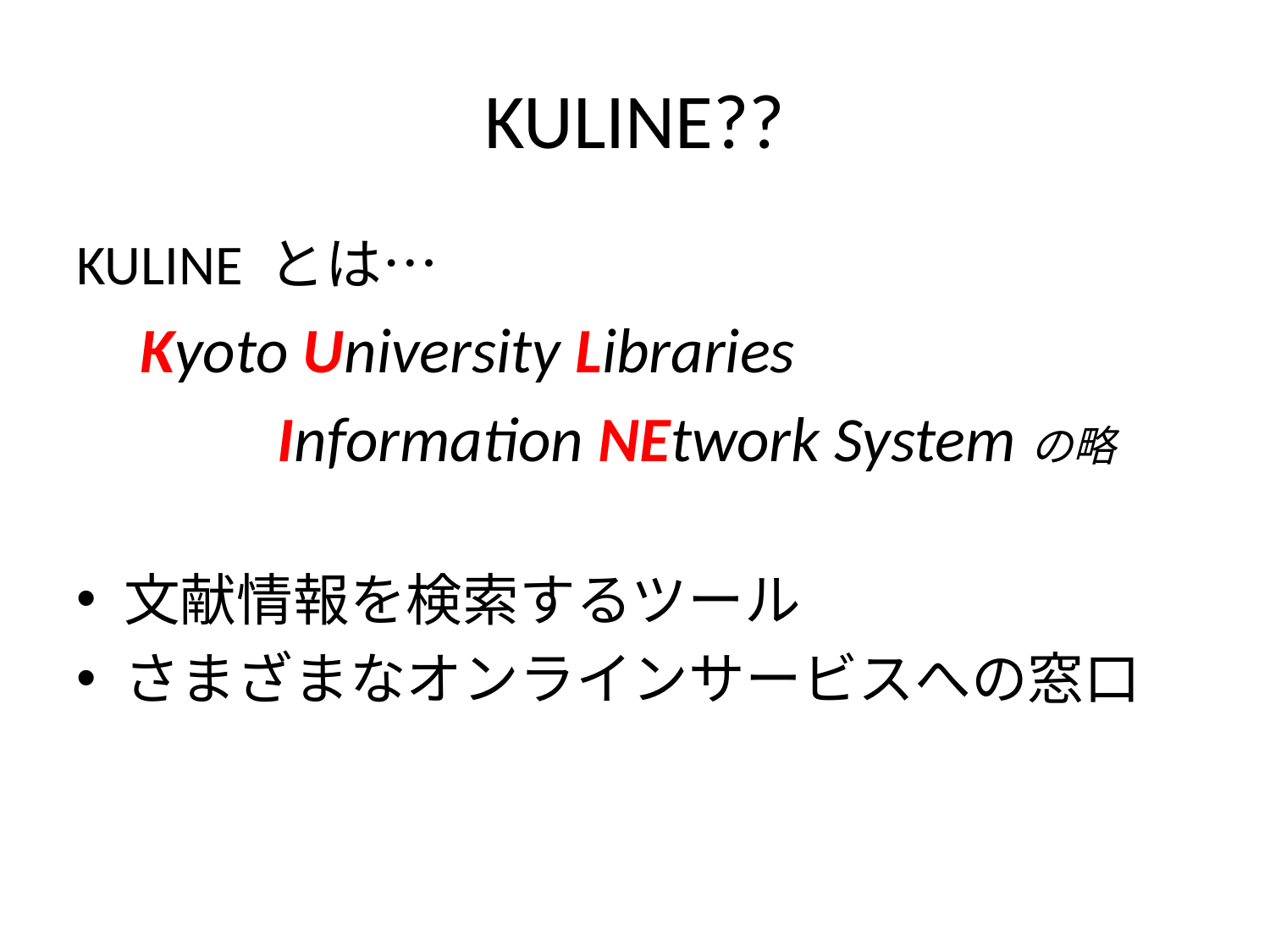

# KULINE??
KULINE とは…
     Kyoto University Libraries
              Information NEtwork Systemの略

文献情報を検索するツール
さまざまなオンラインサービスへの窓口